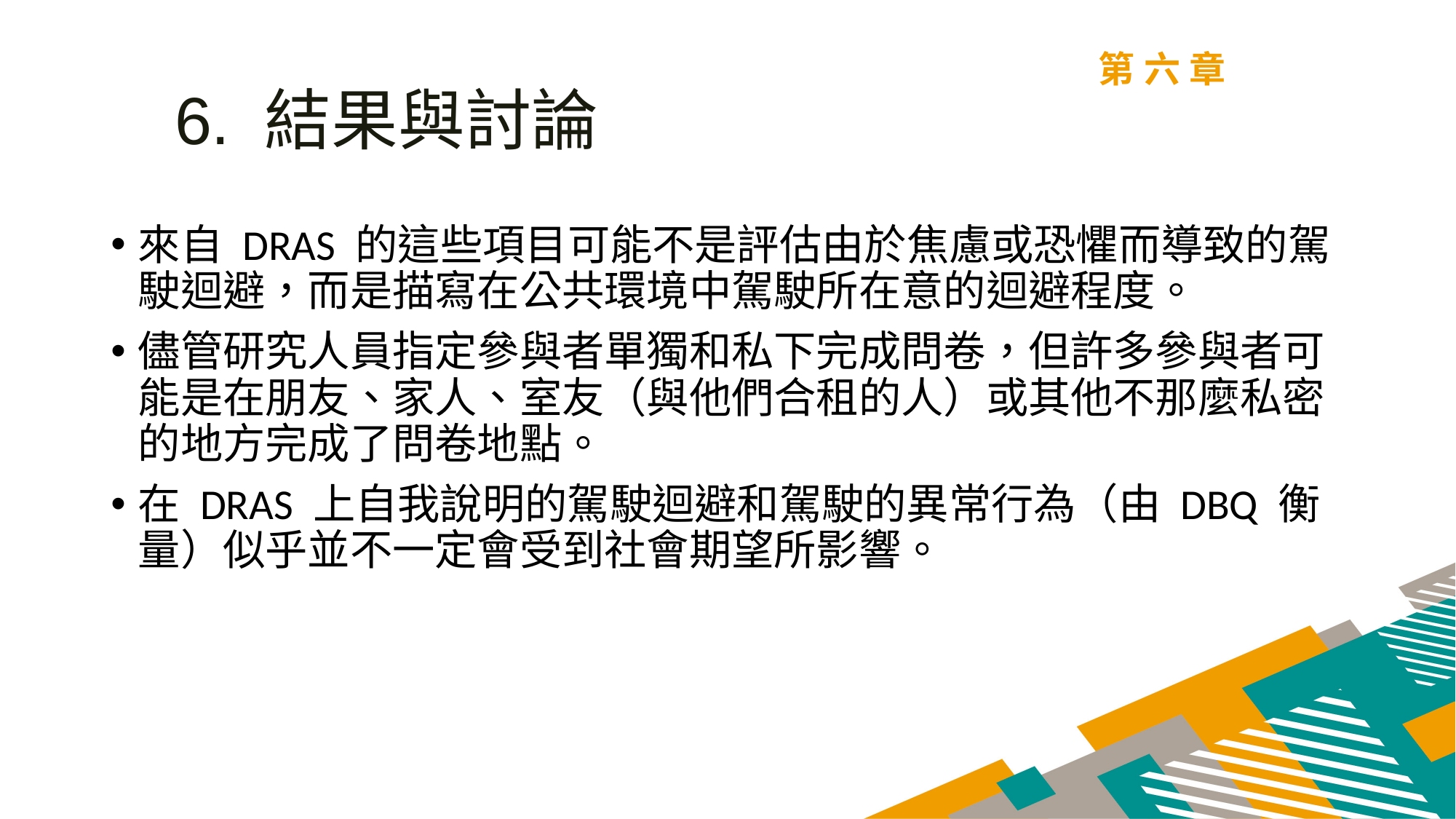

第六章
6. 結果與討論
來自 DRAS 的這些項目可能不是評估由於焦慮或恐懼而導致的駕駛迴避，而是描寫在公共環境中駕駛所在意的迴避程度。
儘管研究人員指定參與者單獨和私下完成問卷，但許多參與者可能是在朋友、家人、室友（與他們合租的人）或其他不那麼私密的地方完成了問卷地點。
在 DRAS 上自我說明的駕駛迴避和駕駛的異常行為（由 DBQ 衡量）似乎並不一定會受到社會期望所影響。